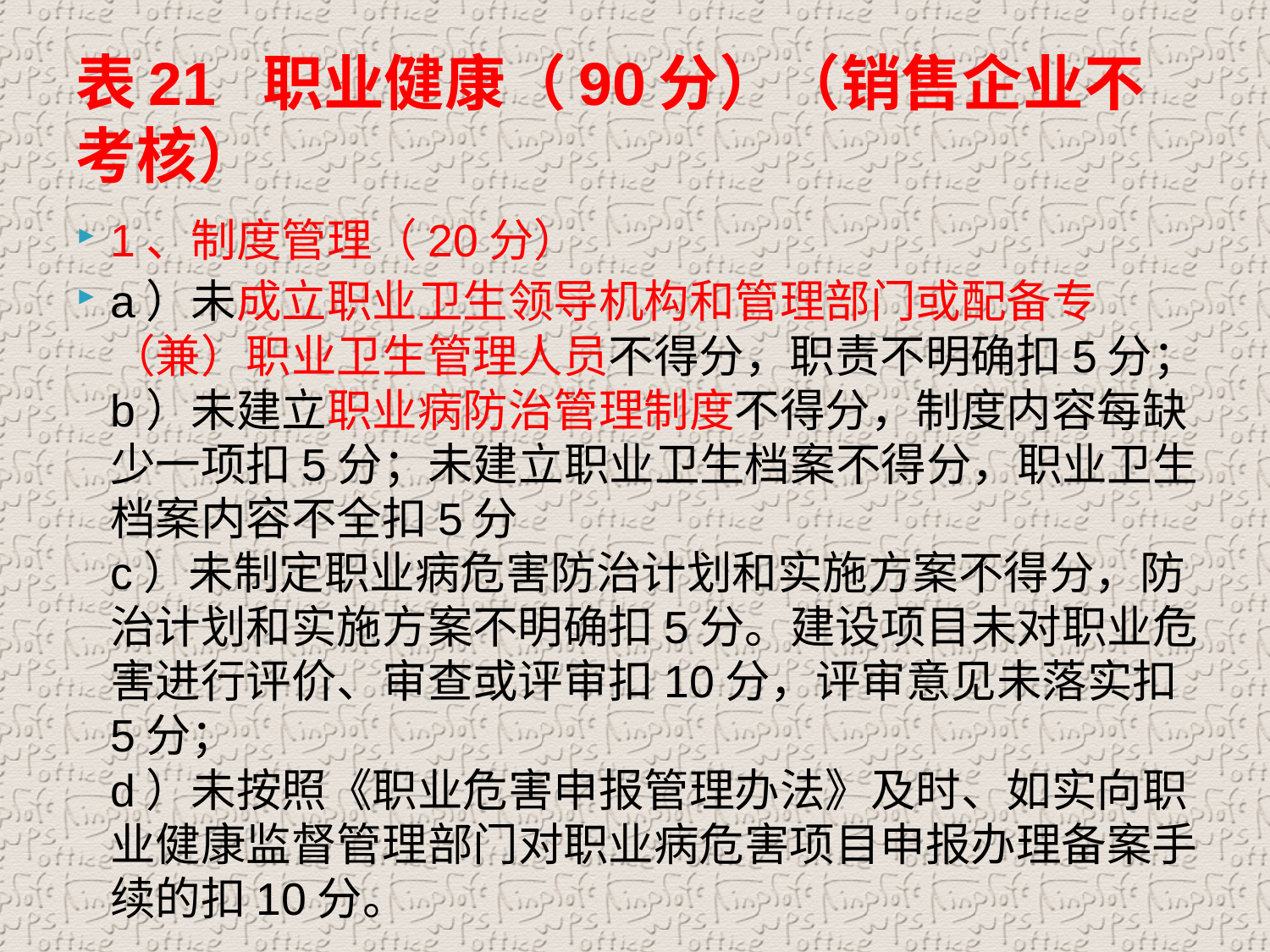

# 表21  职业健康（90分）（销售企业不考核）
1、制度管理（20分）
a）未成立职业卫生领导机构和管理部门或配备专（兼）职业卫生管理人员不得分，职责不明确扣5分；
b）未建立职业病防治管理制度不得分，制度内容每缺少一项扣5分；未建立职业卫生档案不得分，职业卫生档案内容不全扣5分
c）未制定职业病危害防治计划和实施方案不得分，防治计划和实施方案不明确扣5分。建设项目未对职业危害进行评价、审查或评审扣10分，评审意见未落实扣5分；
d）未按照《职业危害申报管理办法》及时、如实向职业健康监督管理部门对职业病危害项目申报办理备案手续的扣10分。